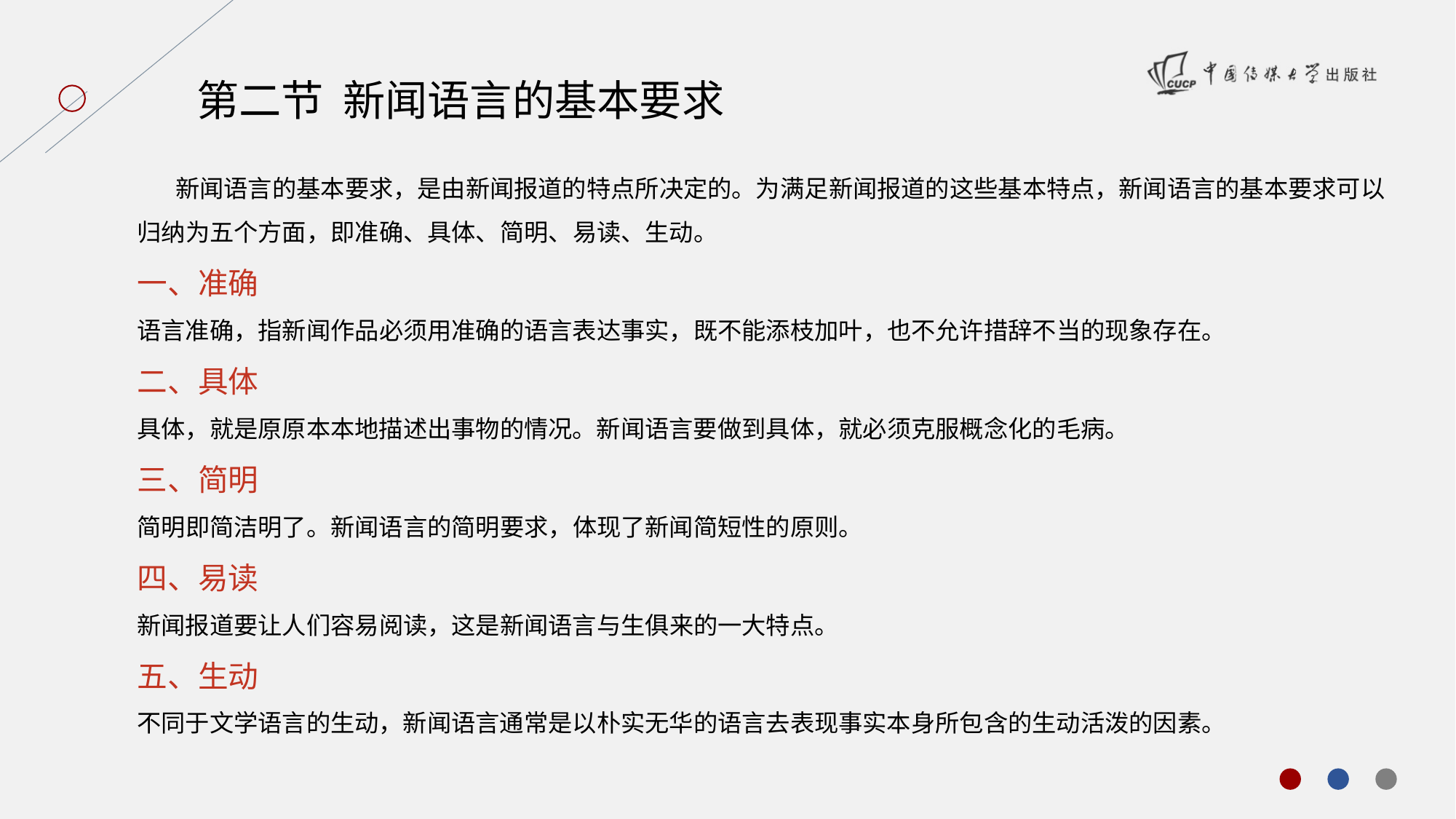

第二节  新闻语言的基本要求

      新闻语言的基本要求，是由新闻报道的特点所决定的。为满足新闻报道的这些基本特点，新闻语言的基本要求可以归纳为五个方面，即准确、具体、简明、易读、生动。
一、准确
语言准确，指新闻作品必须用准确的语言表达事实，既不能添枝加叶，也不允许措辞不当的现象存在。
二、具体
具体，就是原原本本地描述出事物的情况。新闻语言要做到具体，就必须克服概念化的毛病。
三、简明
简明即简洁明了。新闻语言的简明要求，体现了新闻简短性的原则。
四、易读
新闻报道要让人们容易阅读，这是新闻语言与生俱来的一大特点。
五、生动
不同于文学语言的生动，新闻语言通常是以朴实无华的语言去表现事实本身所包含的生动活泼的因素。